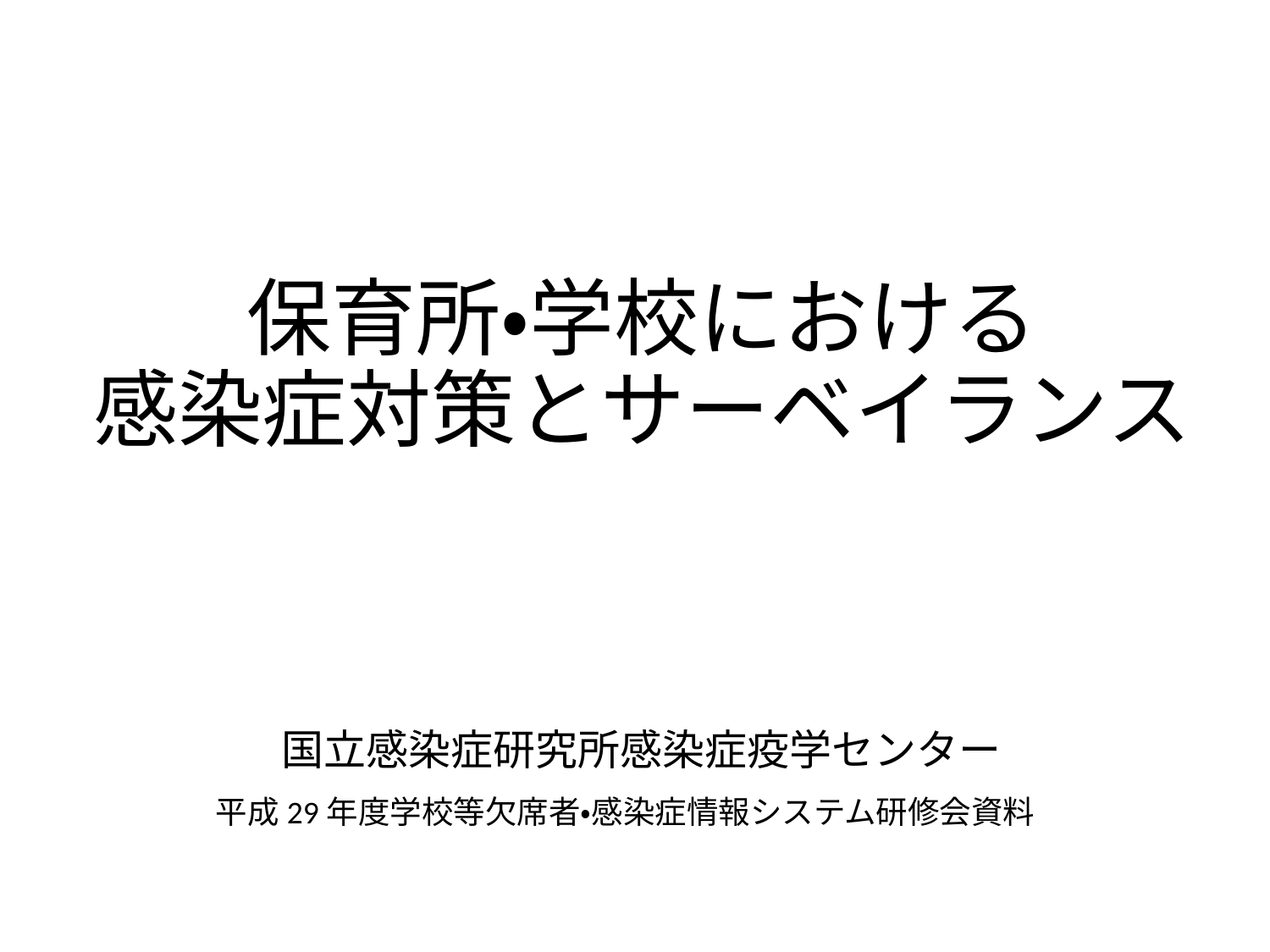

# 保育所・学校における 感染症対策とサーベイランス
国立感染症研究所感染症疫学センター
平成29年度学校等欠席者・感染症情報システム研修会資料